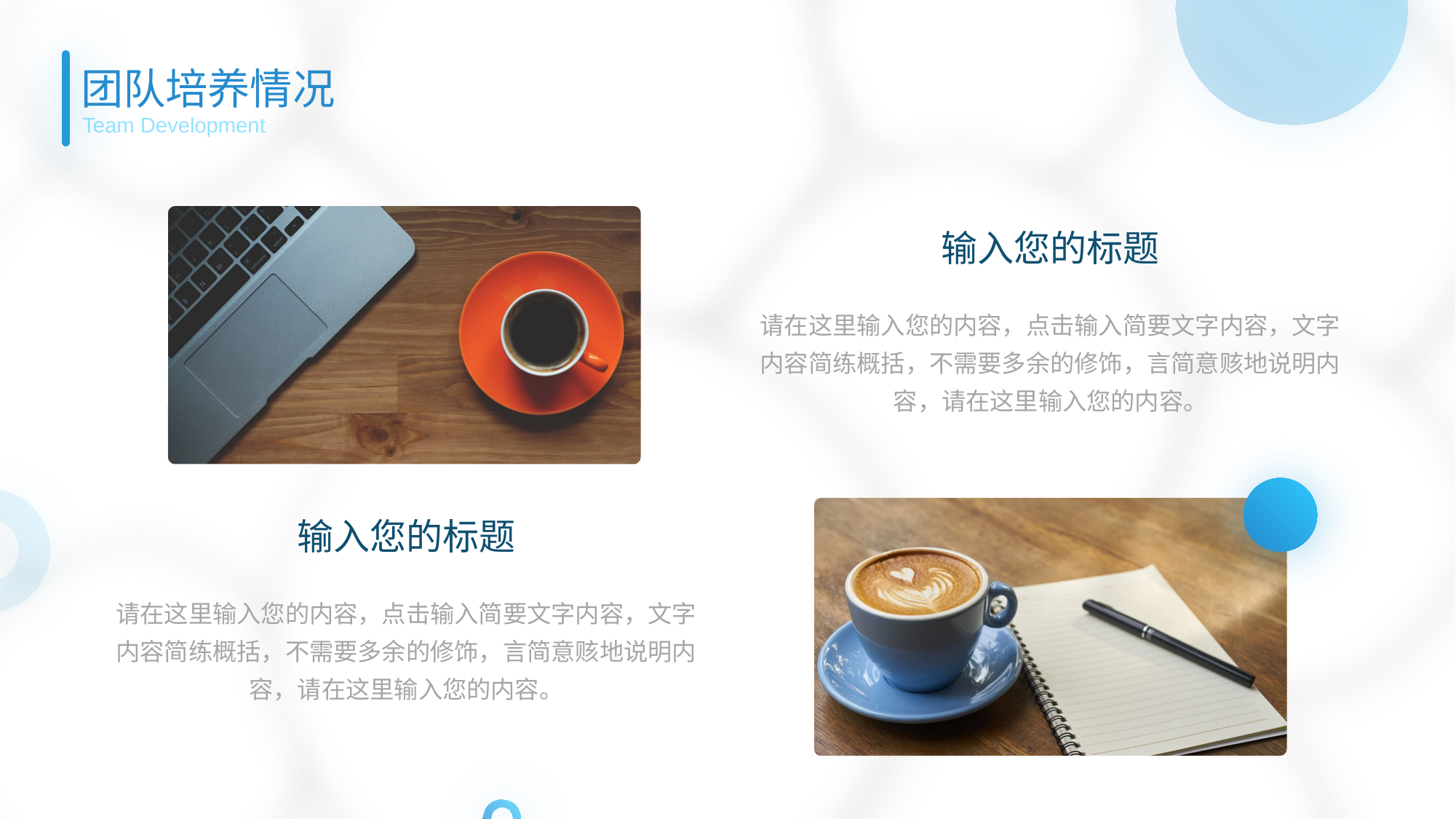

团队培养情况
Team Development

输入您的标题
请在这里输入您的内容，点击输入简要文字内容，文字内容简练概括，不需要多余的修饰，言简意赅地说明内容，请在这里输入您的内容。

输入您的标题
请在这里输入您的内容，点击输入简要文字内容，文字内容简练概括，不需要多余的修饰，言简意赅地说明内容，请在这里输入您的内容。